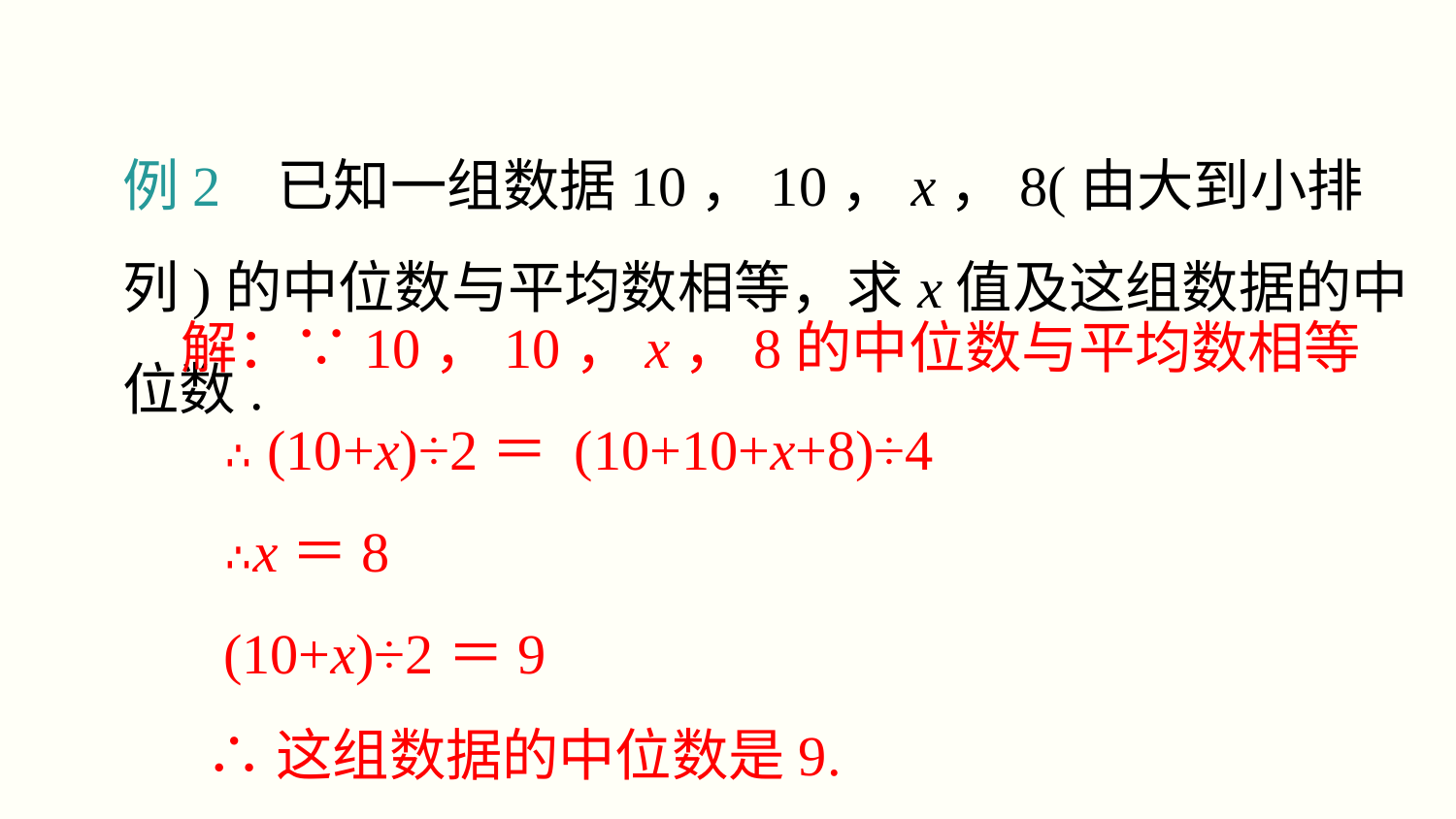

例2   已知一组数据10，10，x，8(由大到小排列)的中位数与平均数相等，求x值及这组数据的中位数.
解：∵10，10，x，8的中位数与平均数相等
   ∴ (10+x)÷2＝ (10+10+x+8)÷4
   ∴x＝8
   (10+x)÷2＝9
  ∴这组数据的中位数是9.